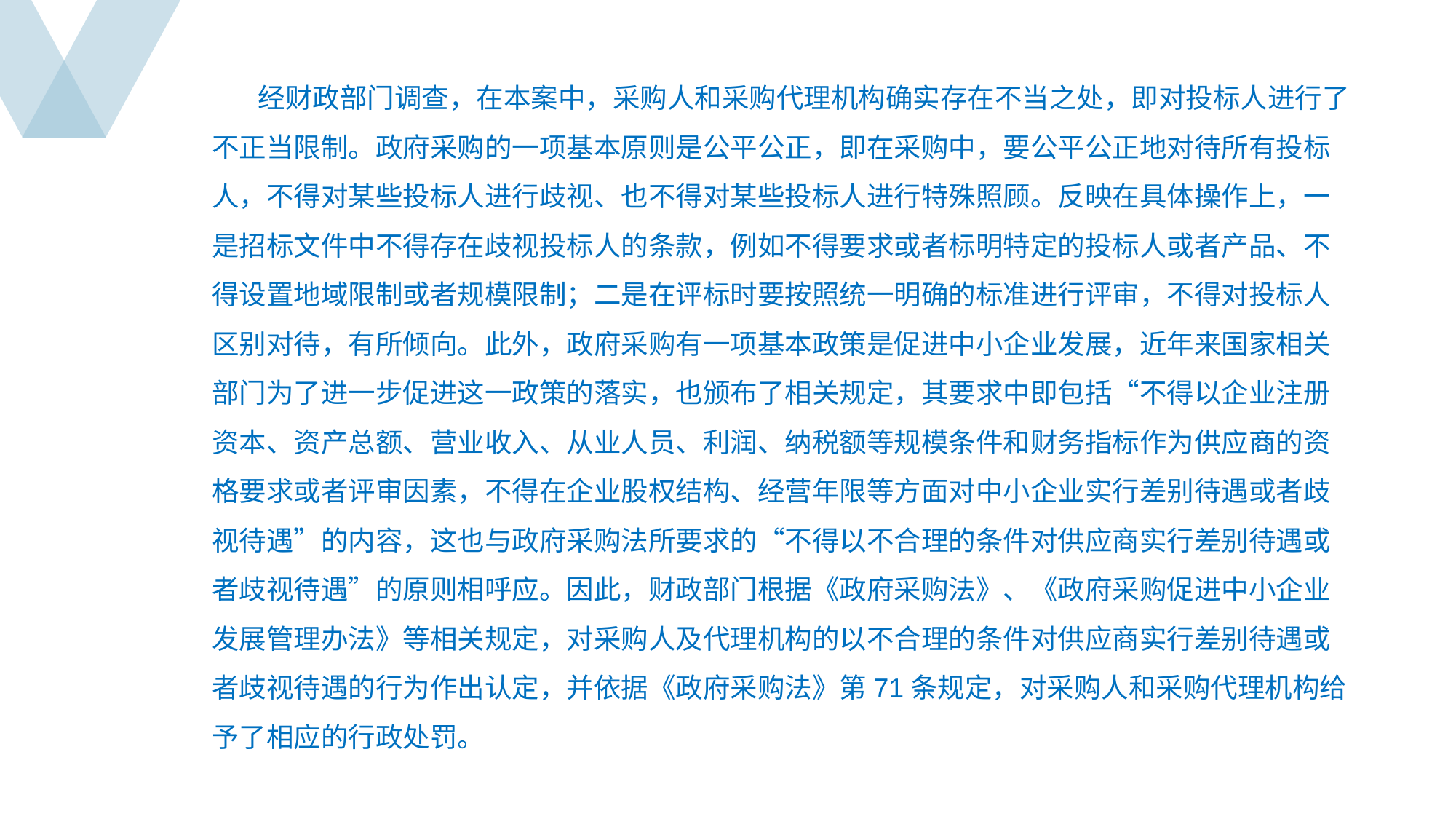

经财政部门调查，在本案中，采购人和采购代理机构确实存在不当之处，即对投标人进行了不正当限制。政府采购的一项基本原则是公平公正，即在采购中，要公平公正地对待所有投标人，不得对某些投标人进行歧视、也不得对某些投标人进行特殊照顾。反映在具体操作上，一是招标文件中不得存在歧视投标人的条款，例如不得要求或者标明特定的投标人或者产品、不得设置地域限制或者规模限制；二是在评标时要按照统一明确的标准进行评审，不得对投标人区别对待，有所倾向。此外，政府采购有一项基本政策是促进中小企业发展，近年来国家相关部门为了进一步促进这一政策的落实，也颁布了相关规定，其要求中即包括“不得以企业注册资本、资产总额、营业收入、从业人员、利润、纳税额等规模条件和财务指标作为供应商的资格要求或者评审因素，不得在企业股权结构、经营年限等方面对中小企业实行差别待遇或者歧视待遇”的内容，这也与政府采购法所要求的“不得以不合理的条件对供应商实行差别待遇或者歧视待遇”的原则相呼应。因此，财政部门根据《政府采购法》、《政府采购促进中小企业发展管理办法》等相关规定，对采购人及代理机构的以不合理的条件对供应商实行差别待遇或者歧视待遇的行为作出认定，并依据《政府采购法》第71条规定，对采购人和采购代理机构给予了相应的行政处罚。